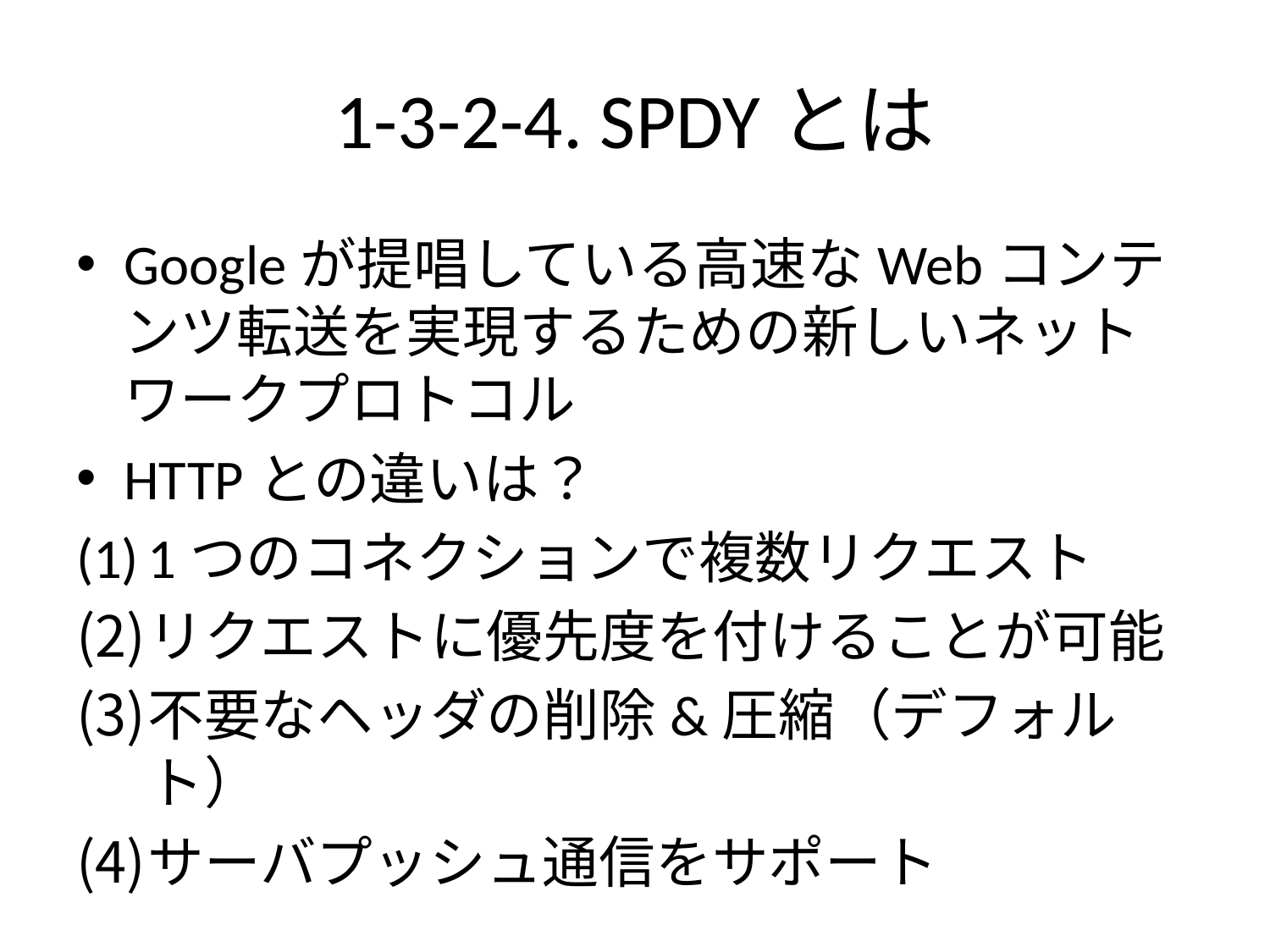

# 1-3-2-4. SPDYとは
Googleが提唱している高速なWebコンテンツ転送を実現するための新しいネットワークプロトコル
HTTPとの違いは？
1つのコネクションで複数リクエスト
リクエストに優先度を付けることが可能
不要なヘッダの削除&圧縮（デフォルト）
サーバプッシュ通信をサポート